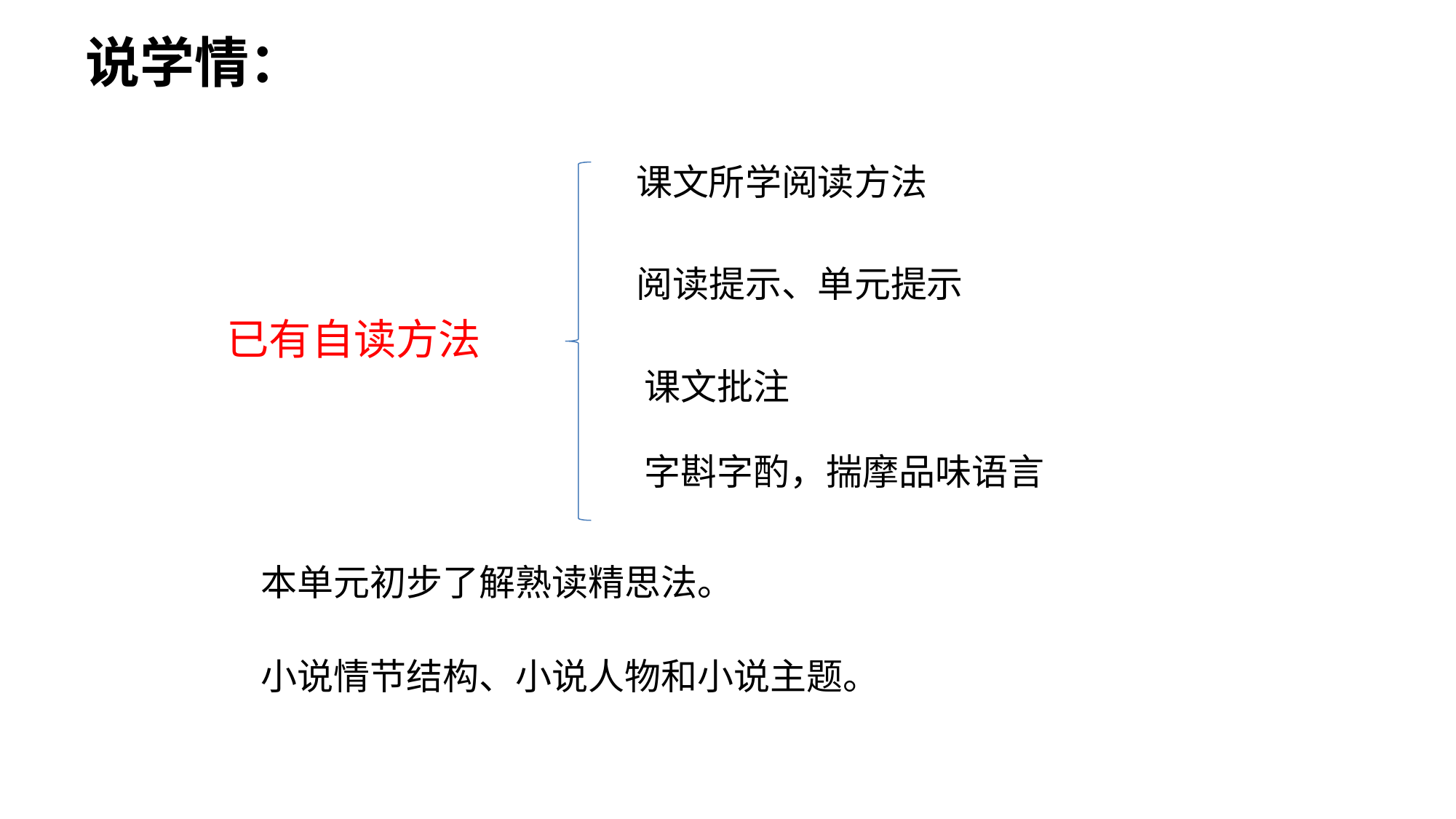

说学情：
课文所学阅读方法

阅读提示、单元提示
已有自读方法
课文批注
字斟字酌，揣摩品味语言
本单元初步了解熟读精思法。

小说情节结构、小说人物和小说主题。